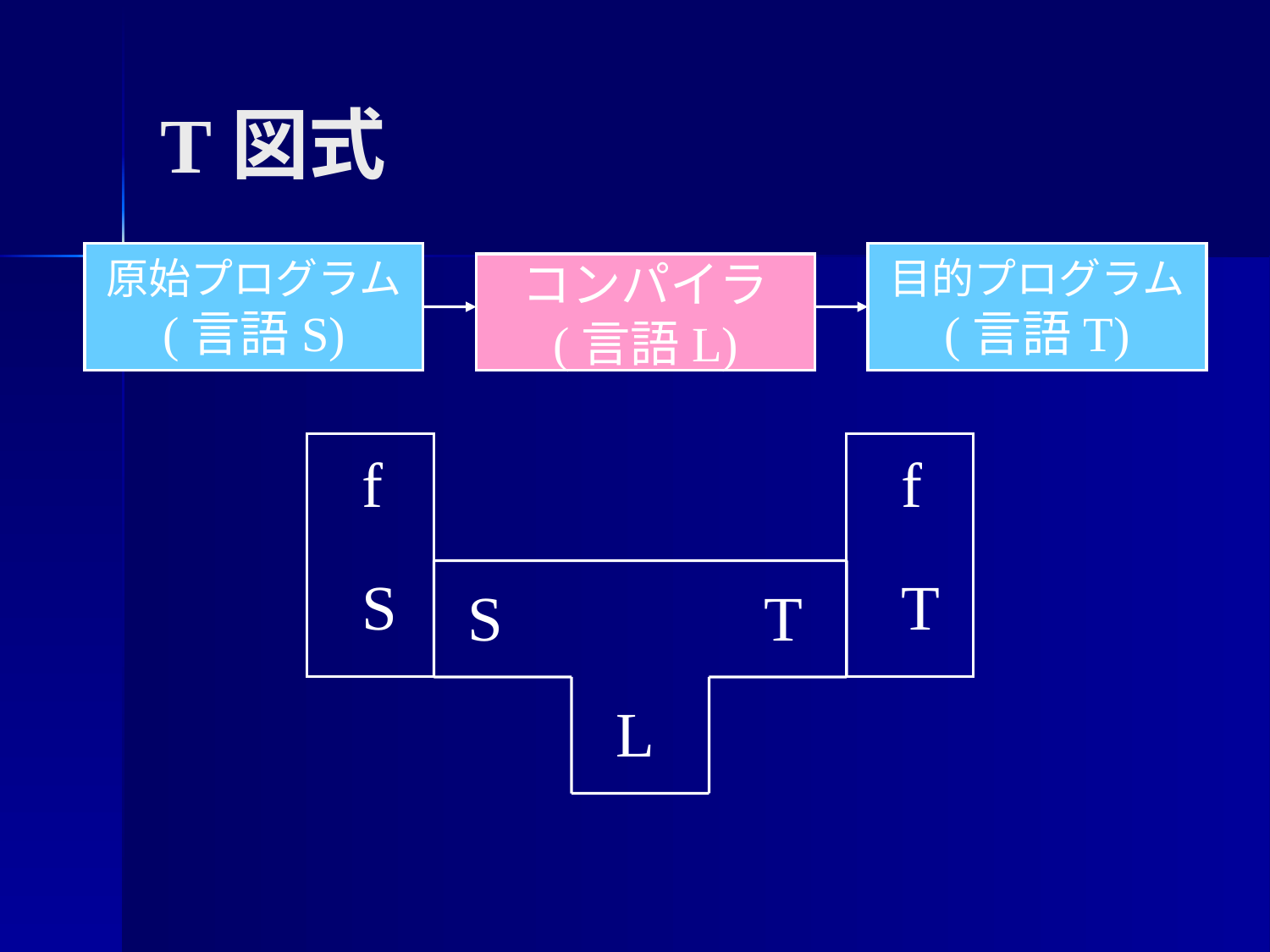

# T図式
原始プログラム
(言語S)
目的プログラム
(言語T)
コンパイラ
(言語L)

f
S

f
T

S
T

L